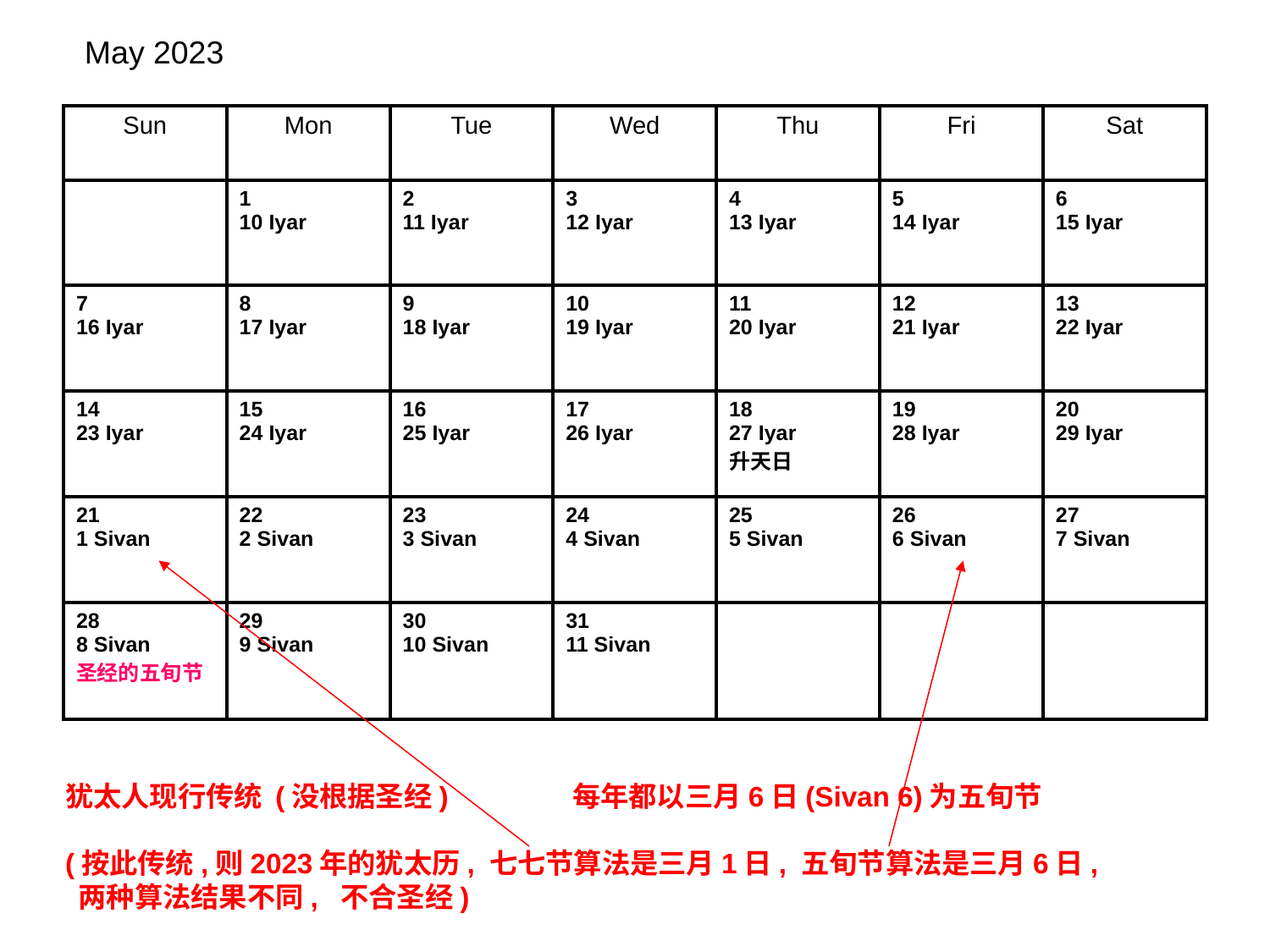

May 2023
| Sun | Mon | Tue | Wed | Thu | Fri | Sat |
| --- | --- | --- | --- | --- | --- | --- |
|  | 1 10 Iyar | 2 11 Iyar | 3 12 Iyar | 4 13 Iyar | 5 14 Iyar | 6 15 Iyar |
| 7 16 Iyar | 8 17 Iyar | 9 18 Iyar | 10 19 Iyar | 11 20 Iyar | 12 21 Iyar | 13 22 Iyar |
| 14 23 Iyar | 15 24 Iyar | 16 25 Iyar | 17 26 Iyar | 18 27 Iyar 升天日 | 19 28 Iyar | 20 29 Iyar |
| 21 1 Sivan | 22 2 Sivan | 23 3 Sivan | 24 4 Sivan | 25 5 Sivan | 26 6 Sivan | 27 7 Sivan |
| 28 8 Sivan 圣经的五旬节 | 29 9 Sivan | 30 10 Sivan | 31 11 Sivan |  |  |  |

犹太人现行传统 (没根据圣经)               每年都以三月6日(Sivan 6)为五旬节

(按此传统,则2023年的犹太历, 七七节算法是三月1日, 五旬节算法是三月6日,
 两种算法结果不同,  不合圣经)